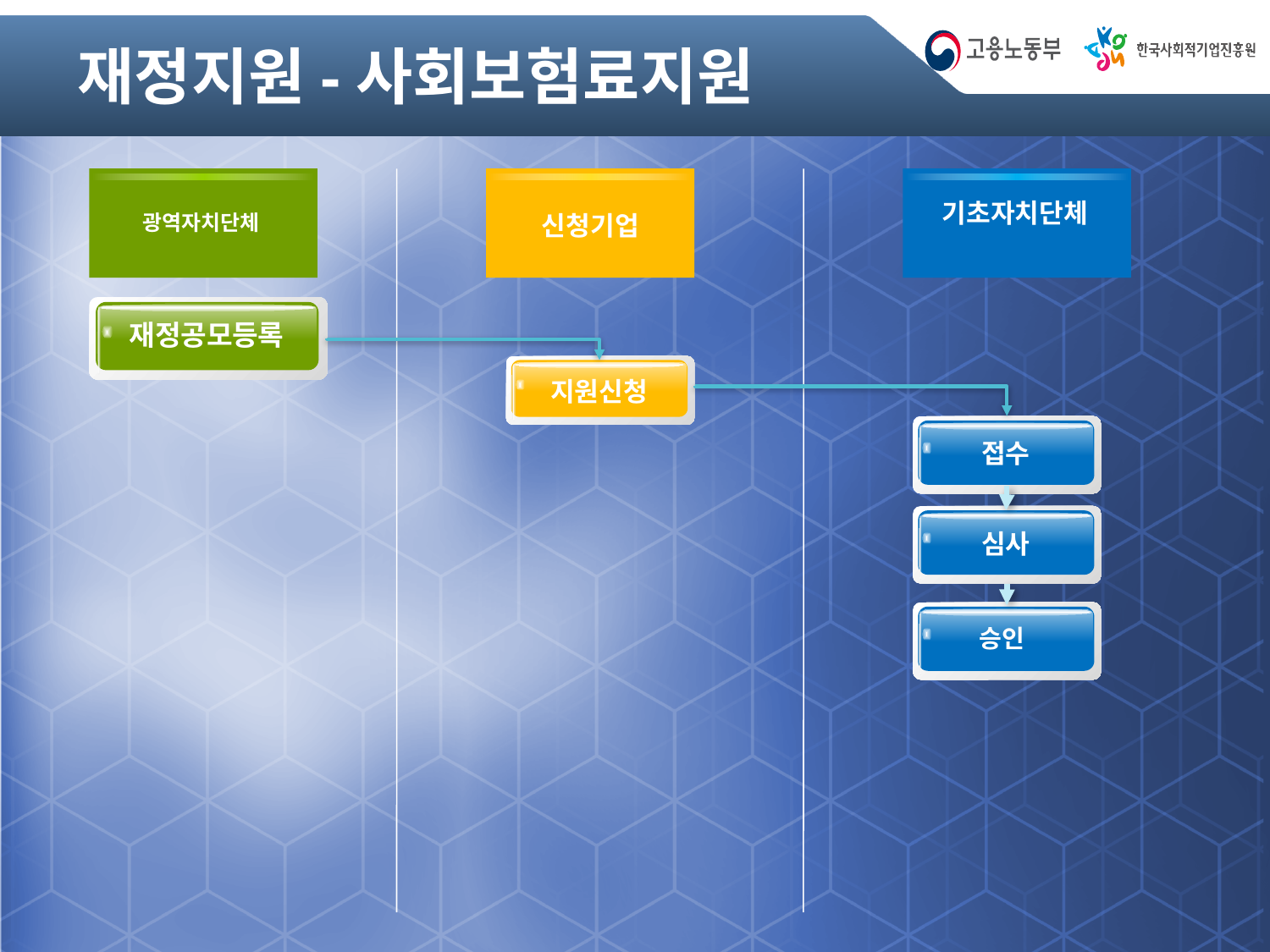

# 재정지원-사회보험료지원

광역자치단체

신청기업

기초자치단체

재정공모등록

지원신청

접수

심사

승인